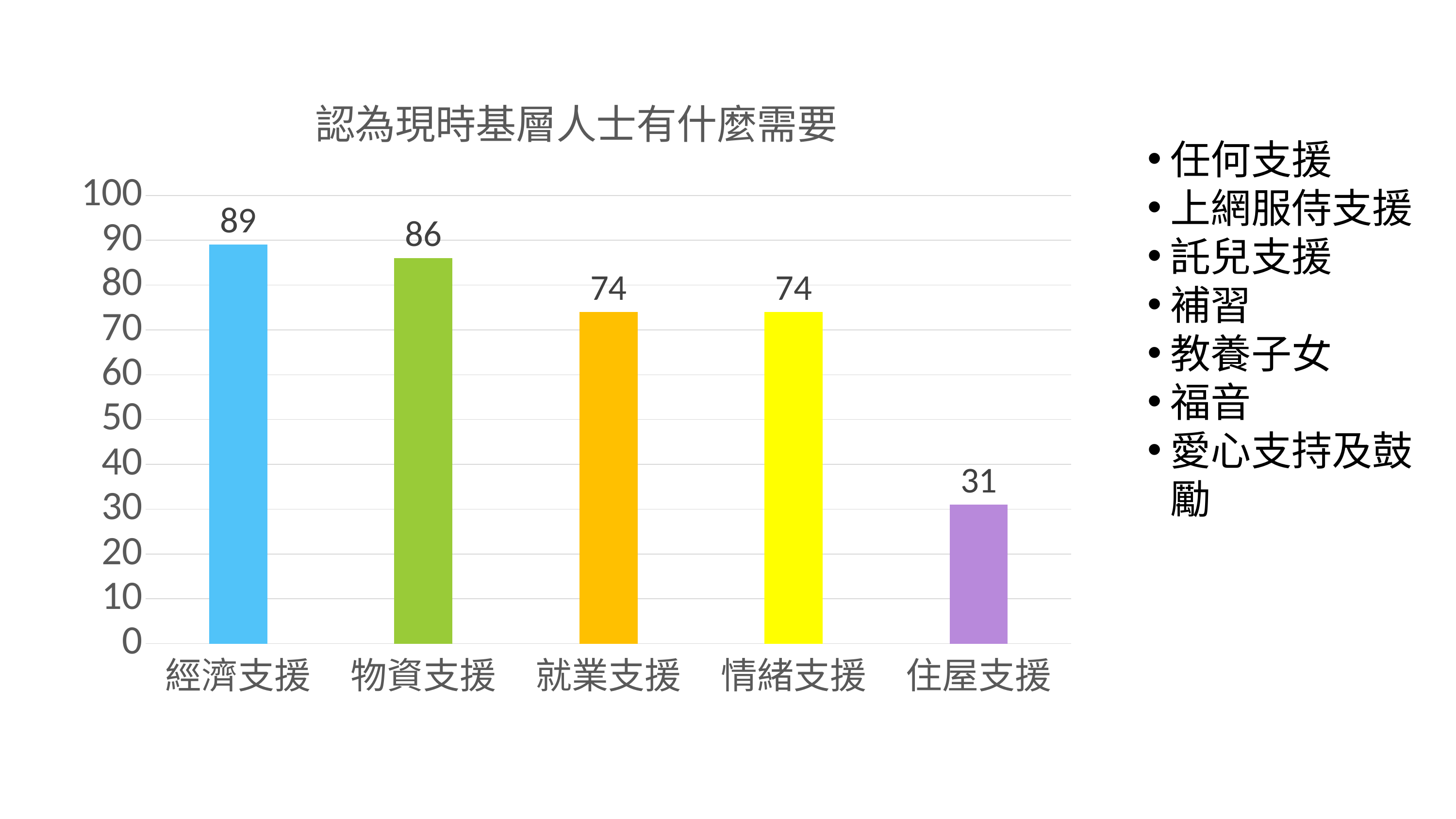

### Chart:

| Category | 認為現時基層人士有什麼需要 |
|---|---|
| 經濟支援 | 89.0 |
| 物資支援 | 86.0 |
| 就業支援 | 74.0 |
| 情緒支援 | 74.0 |
| 住屋支援 | 31.0 |
任何支援
上網服侍支援
託兒支援
補習
教養子女
福音
愛心支持及鼓勵